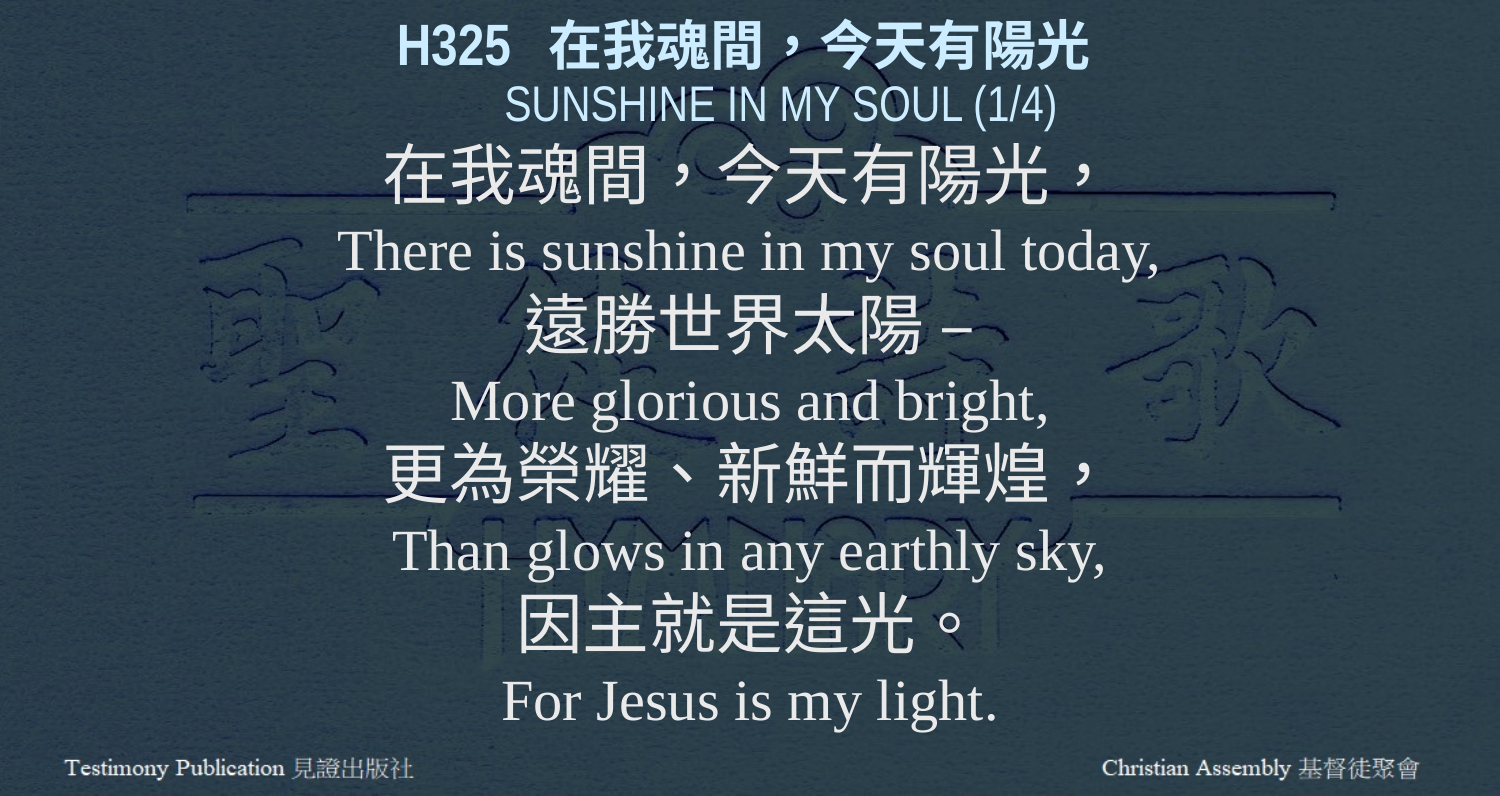

H325  在我魂間，今天有陽光
SUNSHINE IN MY SOUL (1/4)
在我魂間，今天有陽光，
There is sunshine in my soul today,
遠勝世界太陽 –
More glorious and bright,
更為榮耀、新鮮而輝煌，
Than glows in any earthly sky,
因主就是這光。
For Jesus is my light.